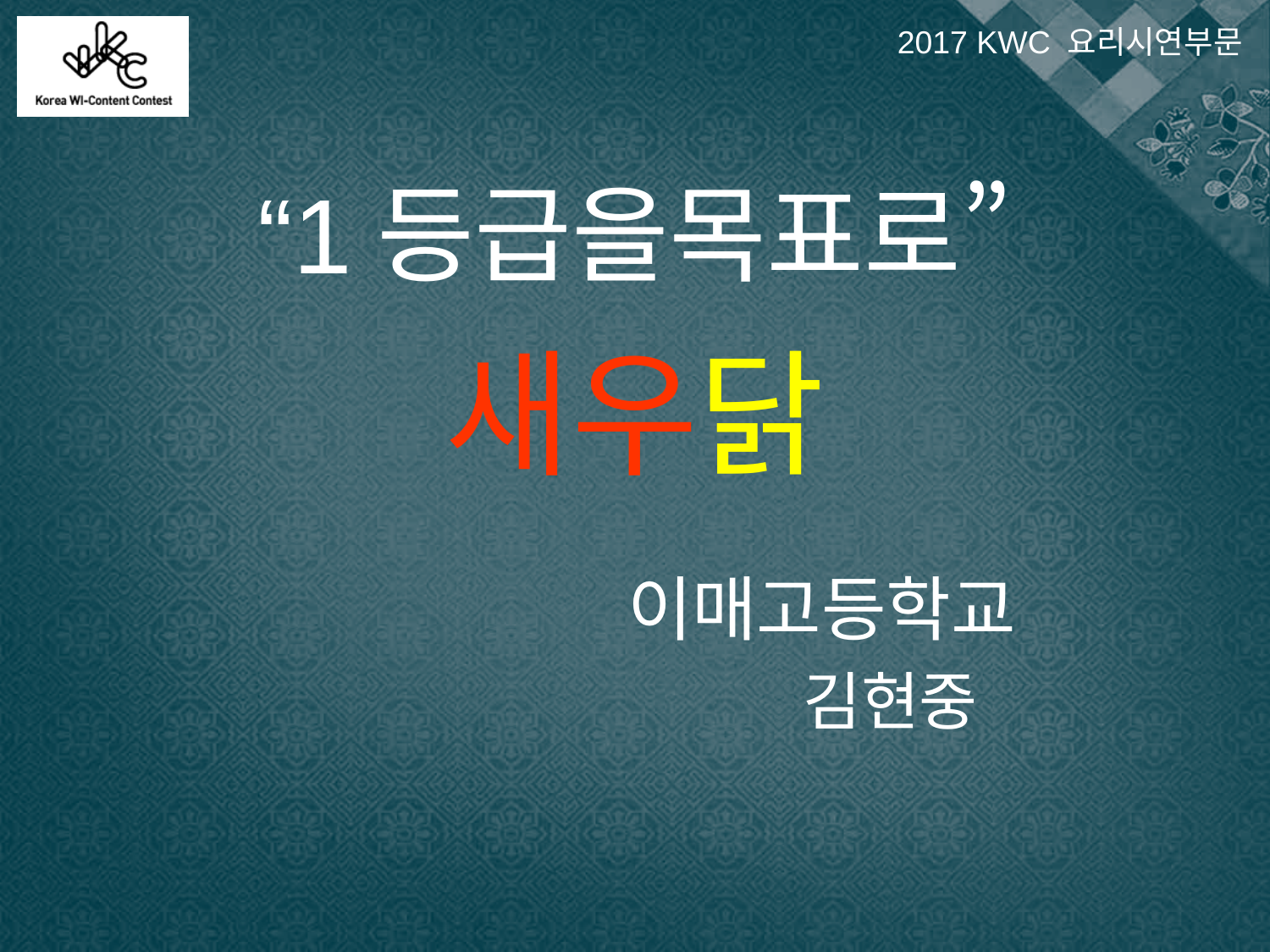

2017 KWC 요리시연부문
“1등급을목표로”
새우닭
이매고등학교
         김현중